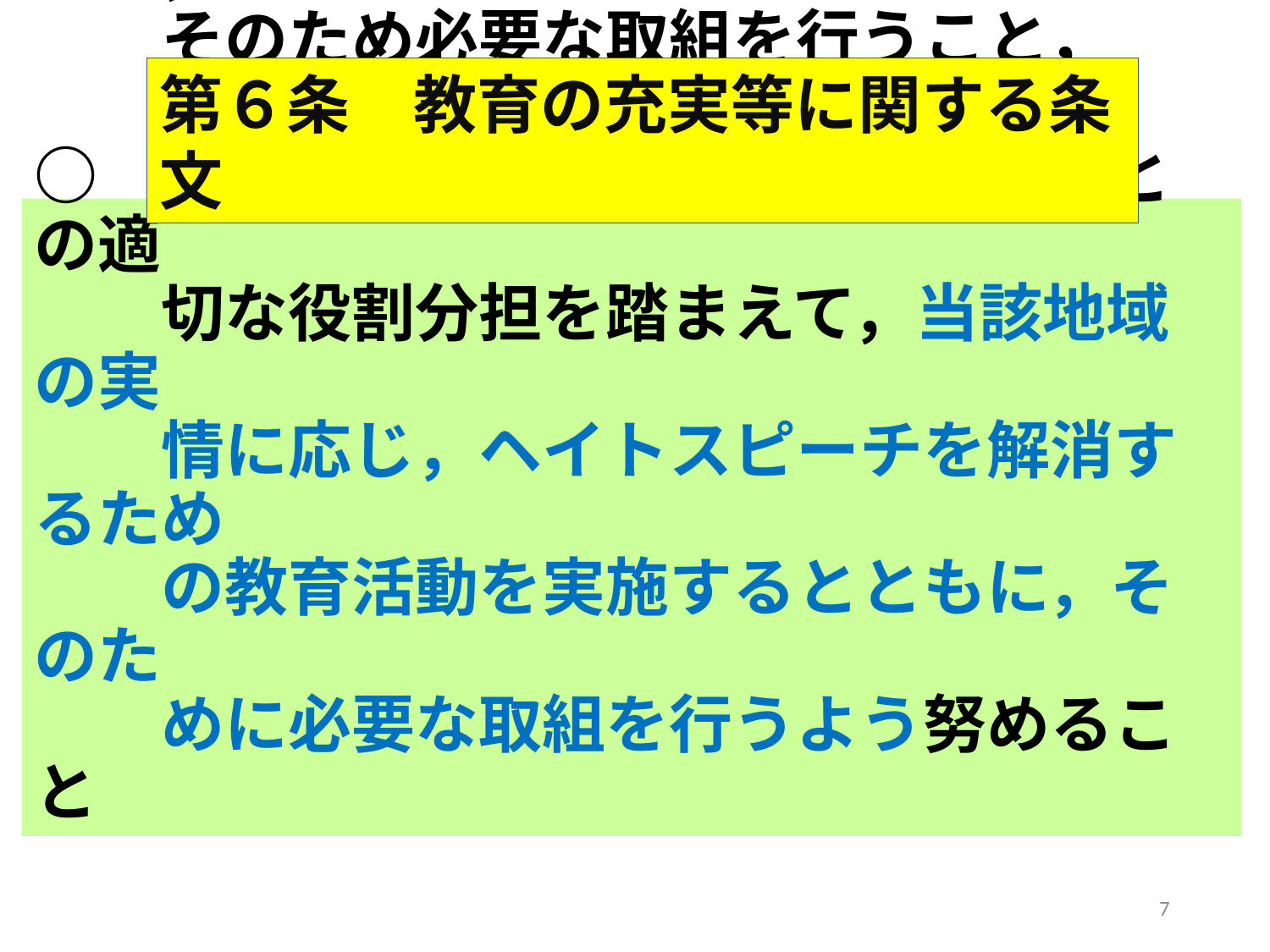

第６条　教育の充実等に関する条文
# ○　　国の責務として，ヘイトスピーチを解消 　　するための教育活動を実施するとともに， 　　そのため必要な取組を行うこと， ○　　地方公共団体の責務として，国との適 　　切な役割分担を踏まえて，当該地域の実 　　情に応じ，ヘイトスピーチを解消するため 　　の教育活動を実施するとともに，そのた　　　　 　　めに必要な取組を行うよう努めること
7